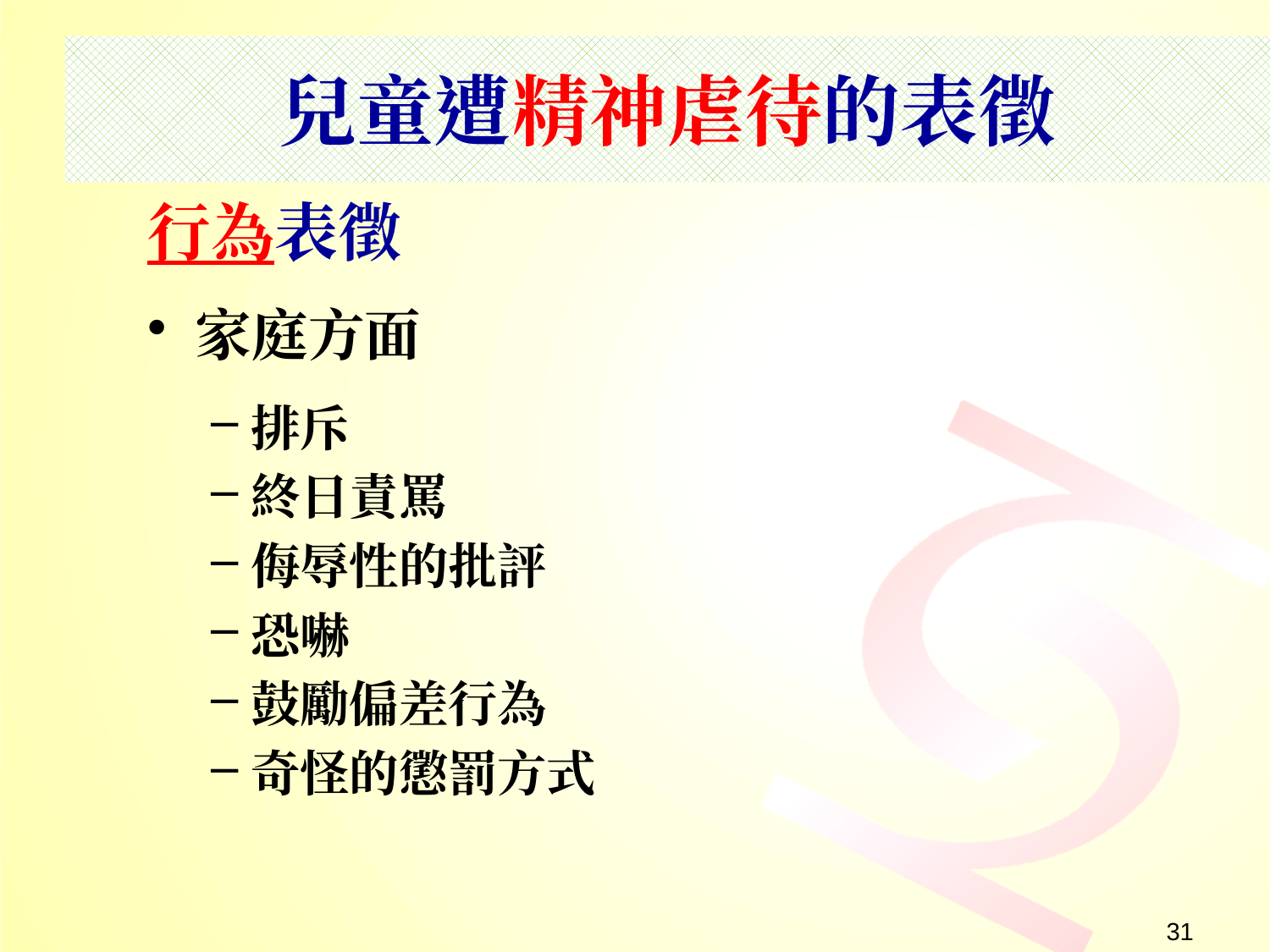

# 兒童遭精神虐待的表徵
行為表徵

家庭方面

排斥
終日責罵
侮辱性的批評
恐嚇
鼓勵偏差行為
奇怪的懲罰方式

31